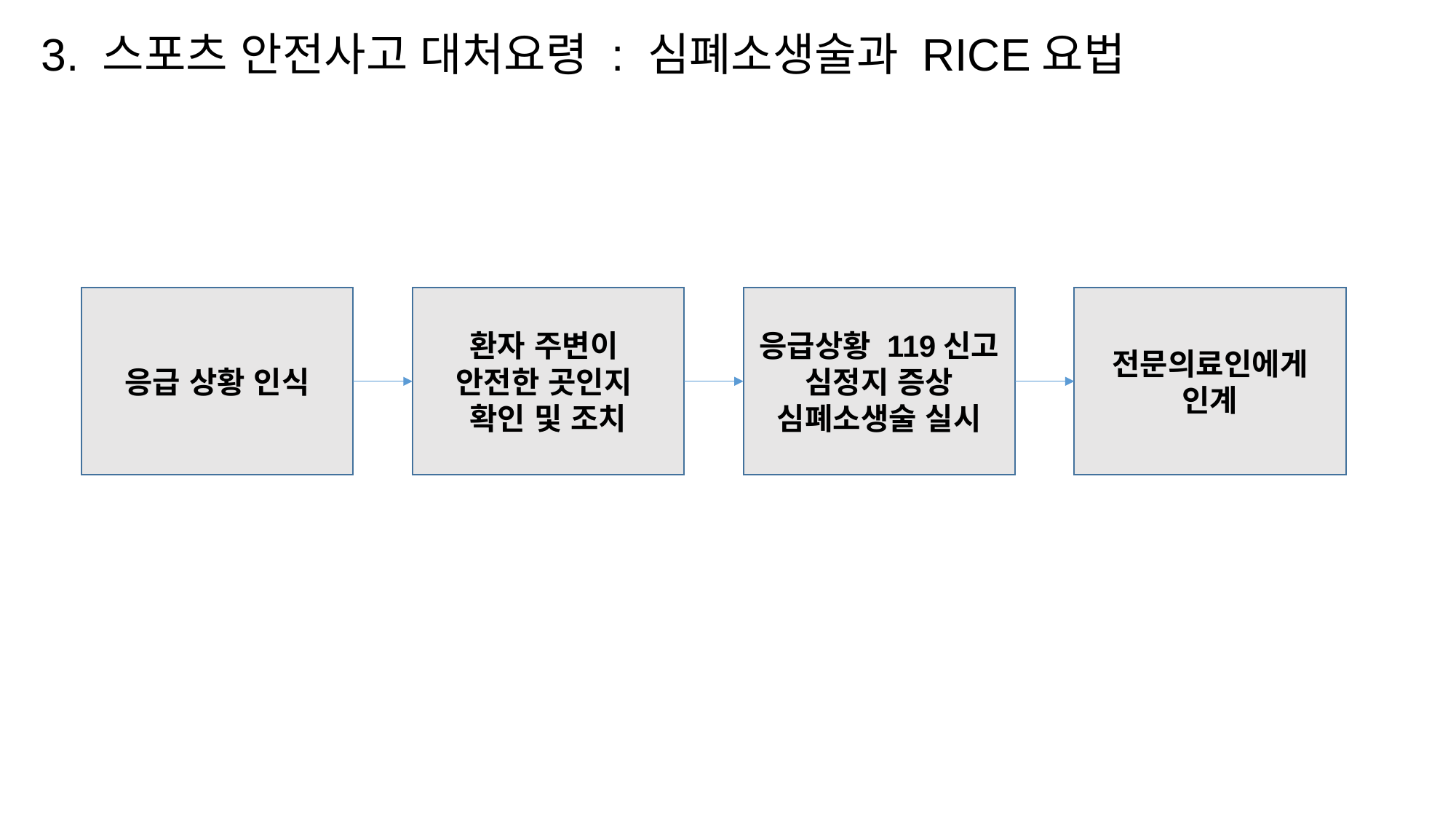

3. 스포츠 안전사고 대처요령 : 심폐소생술과 RICE요법
전문의료인에게 인계
응급 상황 인식
환자 주변이
안전한 곳인지
확인 및 조치
응급상황 119신고
심정지 증상
심폐소생술 실시